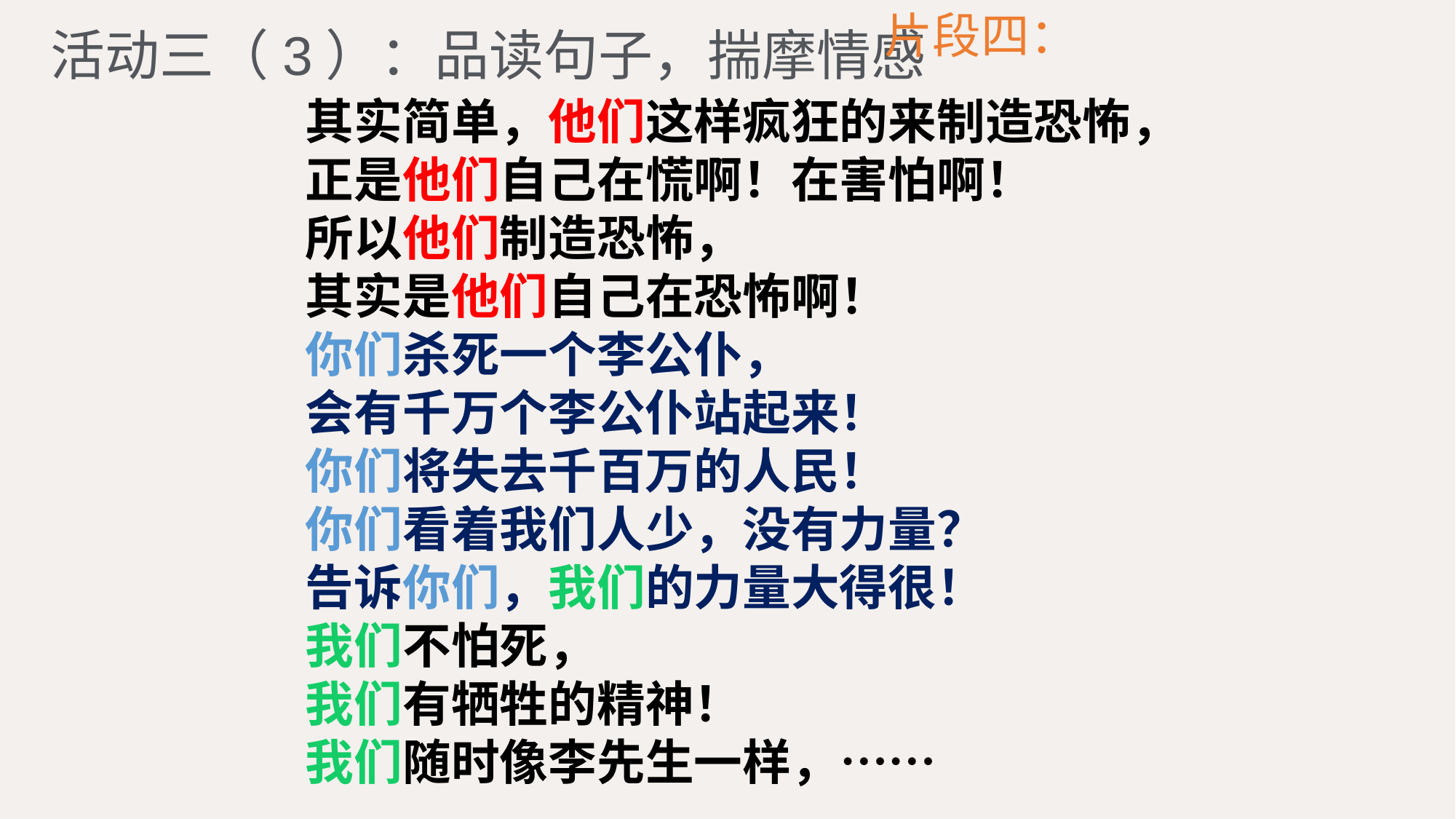

片段四：
活动三（3）：品读句子，揣摩情感

其实简单，他们这样疯狂的来制造恐怖，
正是他们自己在慌啊！在害怕啊！
所以他们制造恐怖，
其实是他们自己在恐怖啊！
你们杀死一个李公仆，
会有千万个李公仆站起来！
你们将失去千百万的人民！
你们看着我们人少，没有力量？
告诉你们，我们的力量大得很！
我们不怕死，
我们有牺牲的精神！
我们随时像李先生一样，……